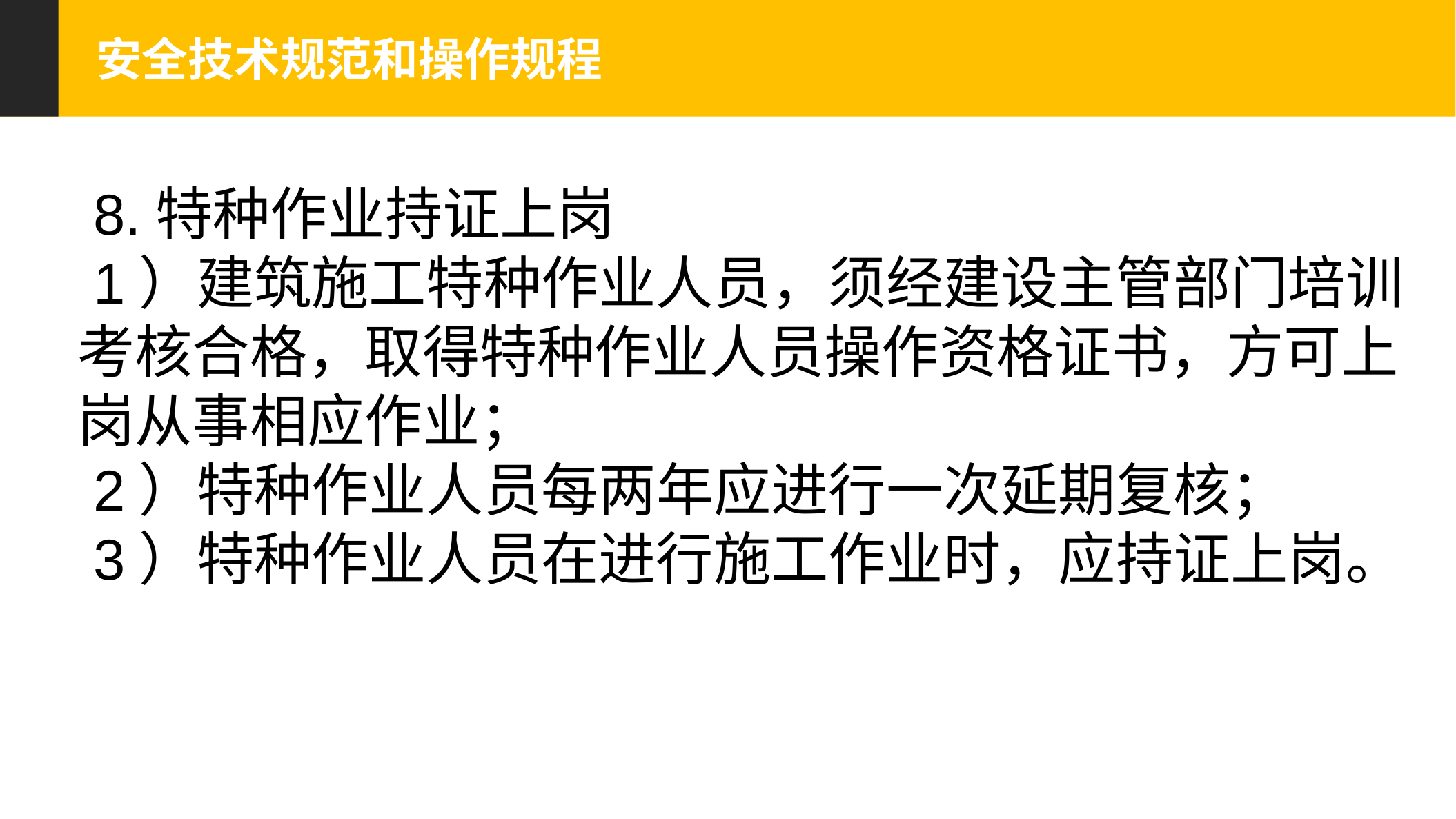

安全技术规范和操作规程
 8.特种作业持证上岗
 1）建筑施工特种作业人员，须经建设主管部门培训考核合格，取得特种作业人员操作资格证书，方可上岗从事相应作业；
 2）特种作业人员每两年应进行一次延期复核；
 3）特种作业人员在进行施工作业时，应持证上岗。